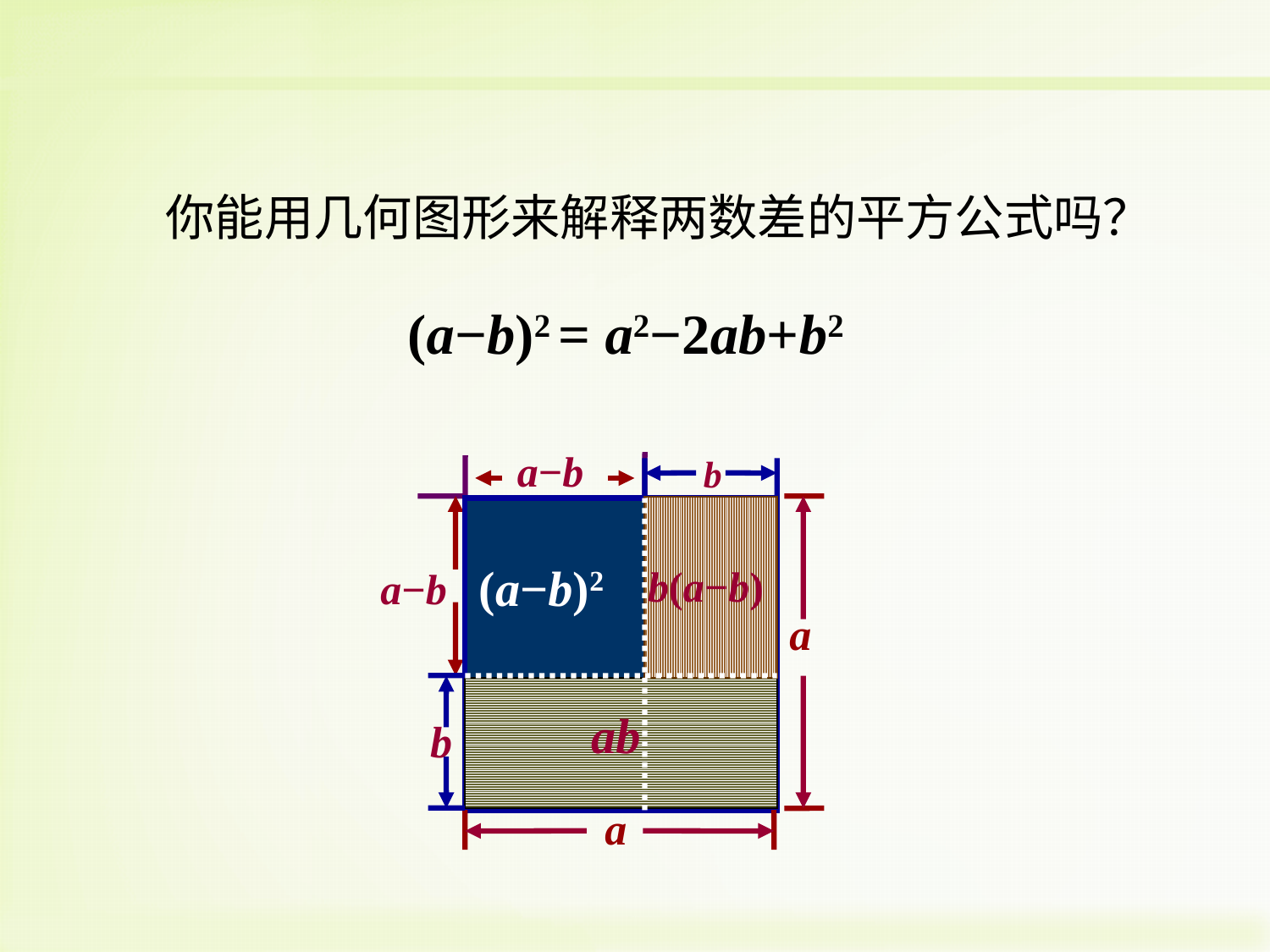

你能用几何图形来解释两数差的平方公式吗？
(a−b)2 = a2−2ab+b2
a−b
b

a

a

(a−b)2
b(a−b)
a−b

b

ab